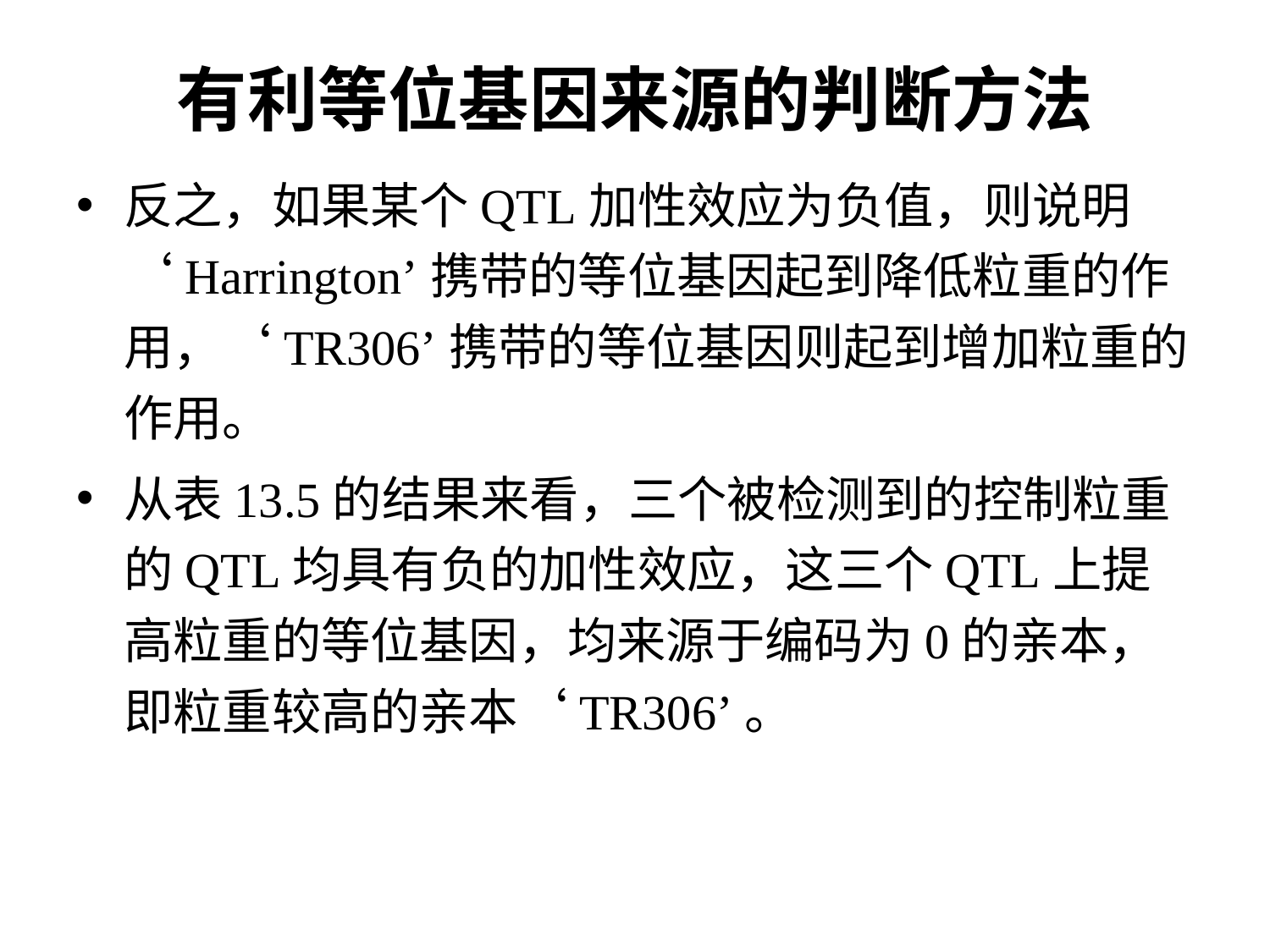

# 有利等位基因来源的判断方法
反之，如果某个QTL加性效应为负值，则说明‘Harrington’携带的等位基因起到降低粒重的作用，‘TR306’携带的等位基因则起到增加粒重的作用。
从表13.5的结果来看，三个被检测到的控制粒重的QTL均具有负的加性效应，这三个QTL上提高粒重的等位基因，均来源于编码为0的亲本，即粒重较高的亲本‘TR306’。